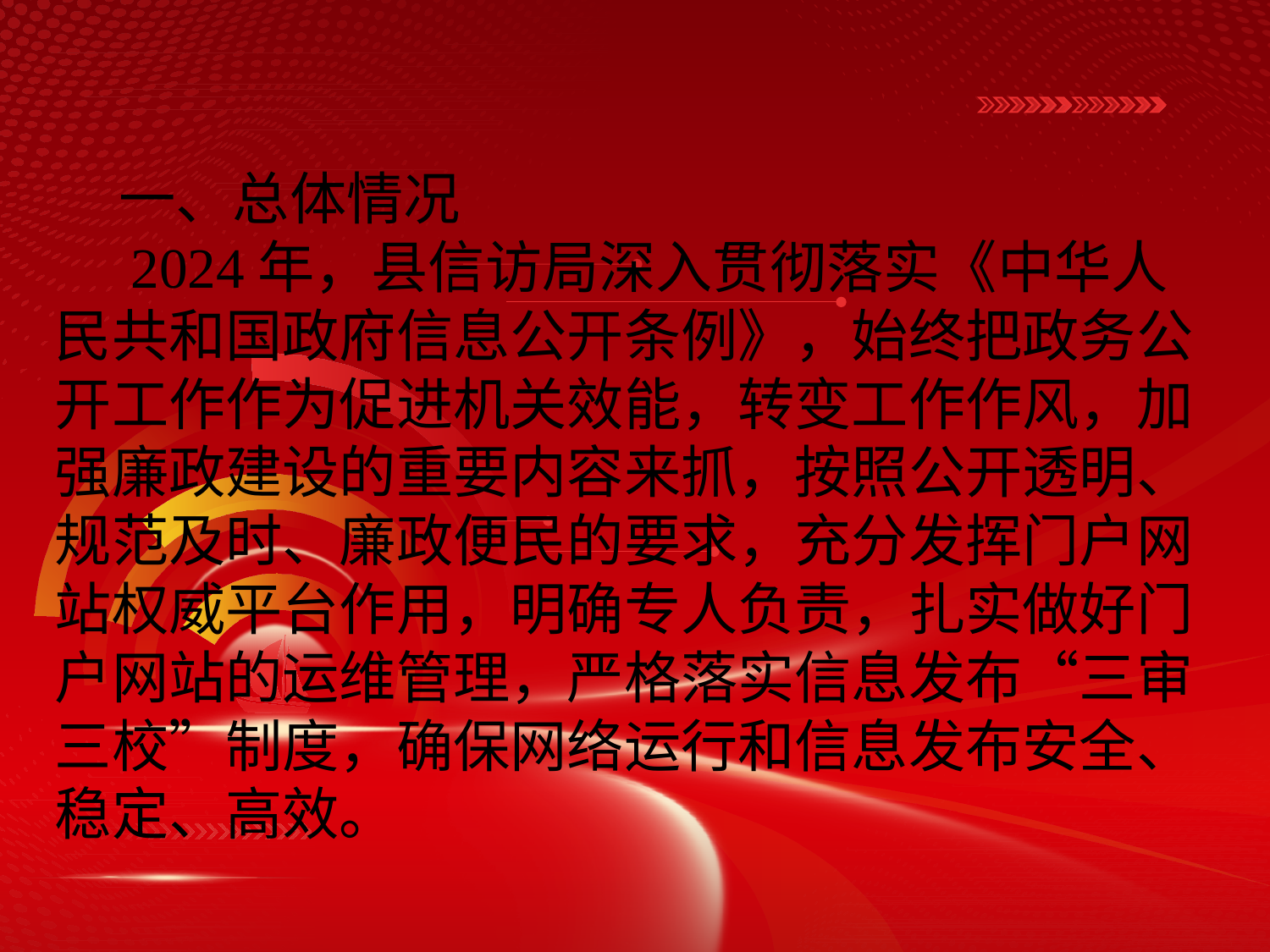

# 一、总体情况 2024年，县信访局深入贯彻落实《中华人民共和国政府信息公开条例》，始终把政务公开工作作为促进机关效能，转变工作作风，加强廉政建设的重要内容来抓，按照公开透明、规范及时、廉政便民的要求，充分发挥门户网站权威平台作用，明确专人负责，扎实做好门户网站的运维管理，严格落实信息发布“三审三校”制度，确保网络运行和信息发布安全、稳定、高效。